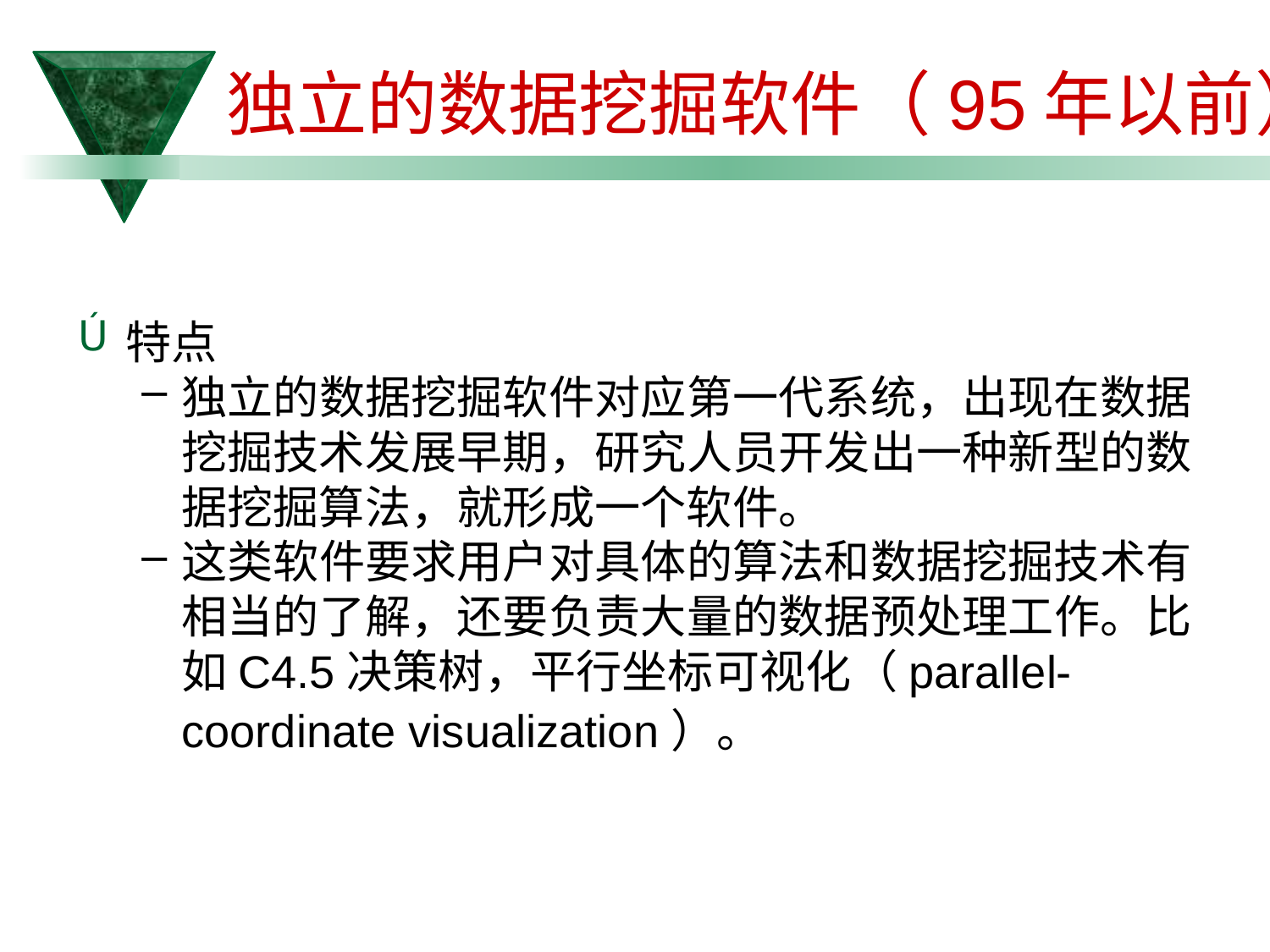

独立的数据挖掘软件（95年以前）

特点
独立的数据挖掘软件对应第一代系统，出现在数据挖掘技术发展早期，研究人员开发出一种新型的数据挖掘算法，就形成一个软件。
这类软件要求用户对具体的算法和数据挖掘技术有相当的了解，还要负责大量的数据预处理工作。比如C4.5决策树，平行坐标可视化（parallel-coordinate visualization）。